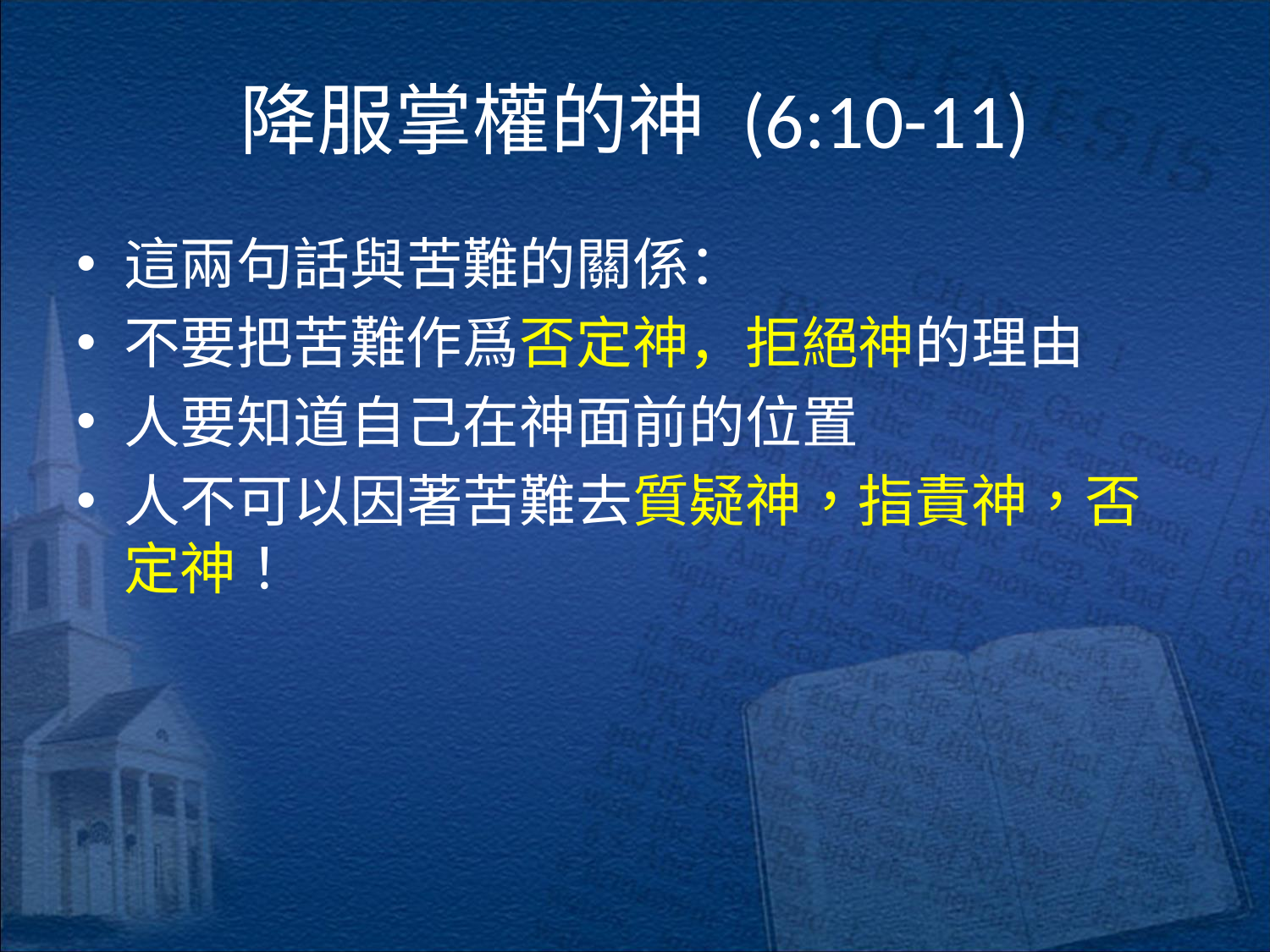

# 降服掌權的神 (6:10-11)
這兩句話與苦難的關係：
不要把苦難作爲否定神，拒絕神的理由
人要知道自己在神面前的位置
人不可以因著苦難去質疑神，指責神，否定神！